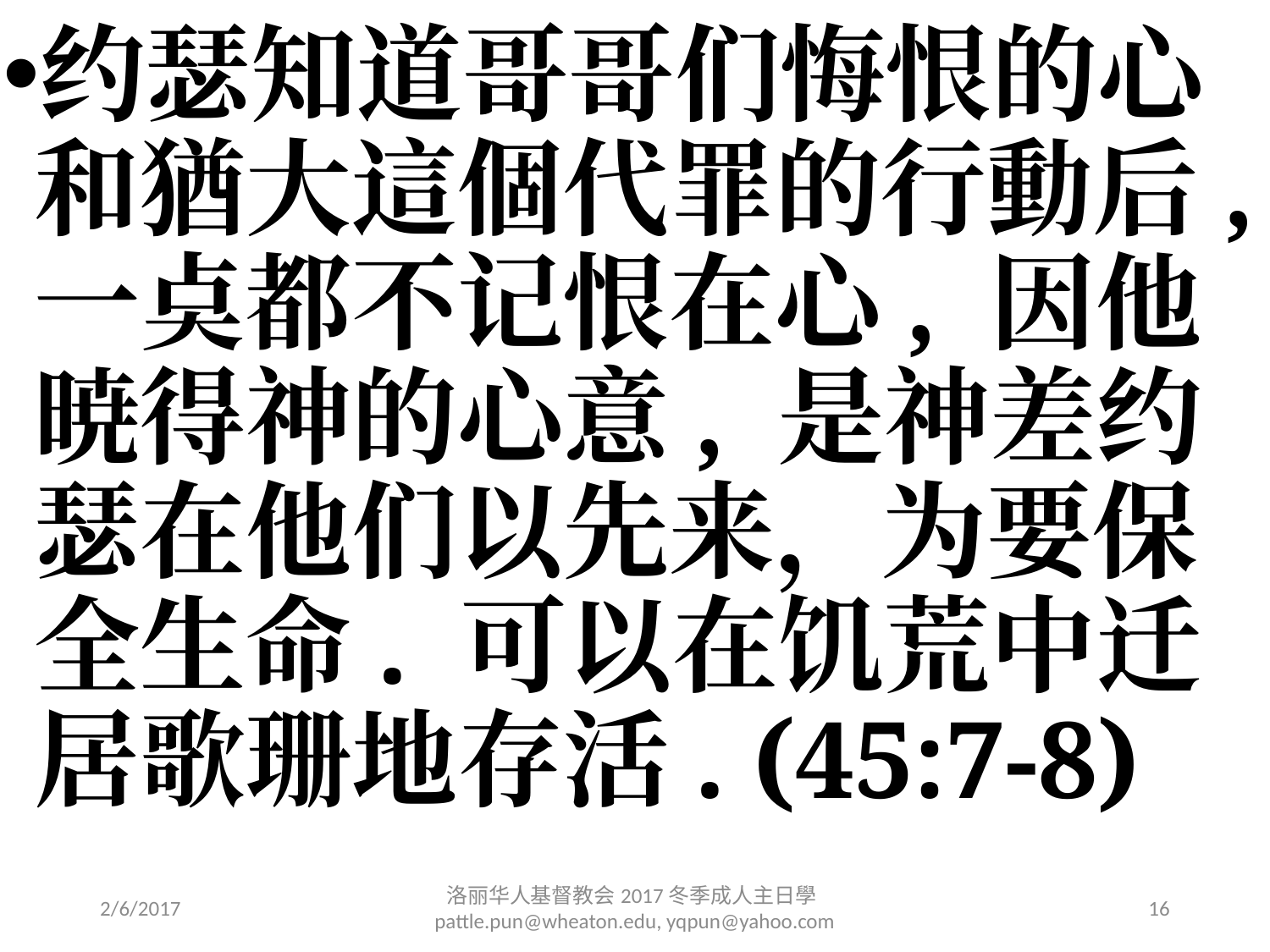

约瑟知道哥哥们悔恨的心和猶大這個代罪的行動后, 一奌都不记恨在心, 因他暁得神的心意, 是神差约瑟在他们以先来，为要保全生命. 可以在饥荒中迁居歌珊地存活. (45:7-8)
2/6/2017
洛丽华⼈基督教会2017冬季成⼈主⽇學  pattle.pun@wheaton.edu, yqpun@yahoo.com
16